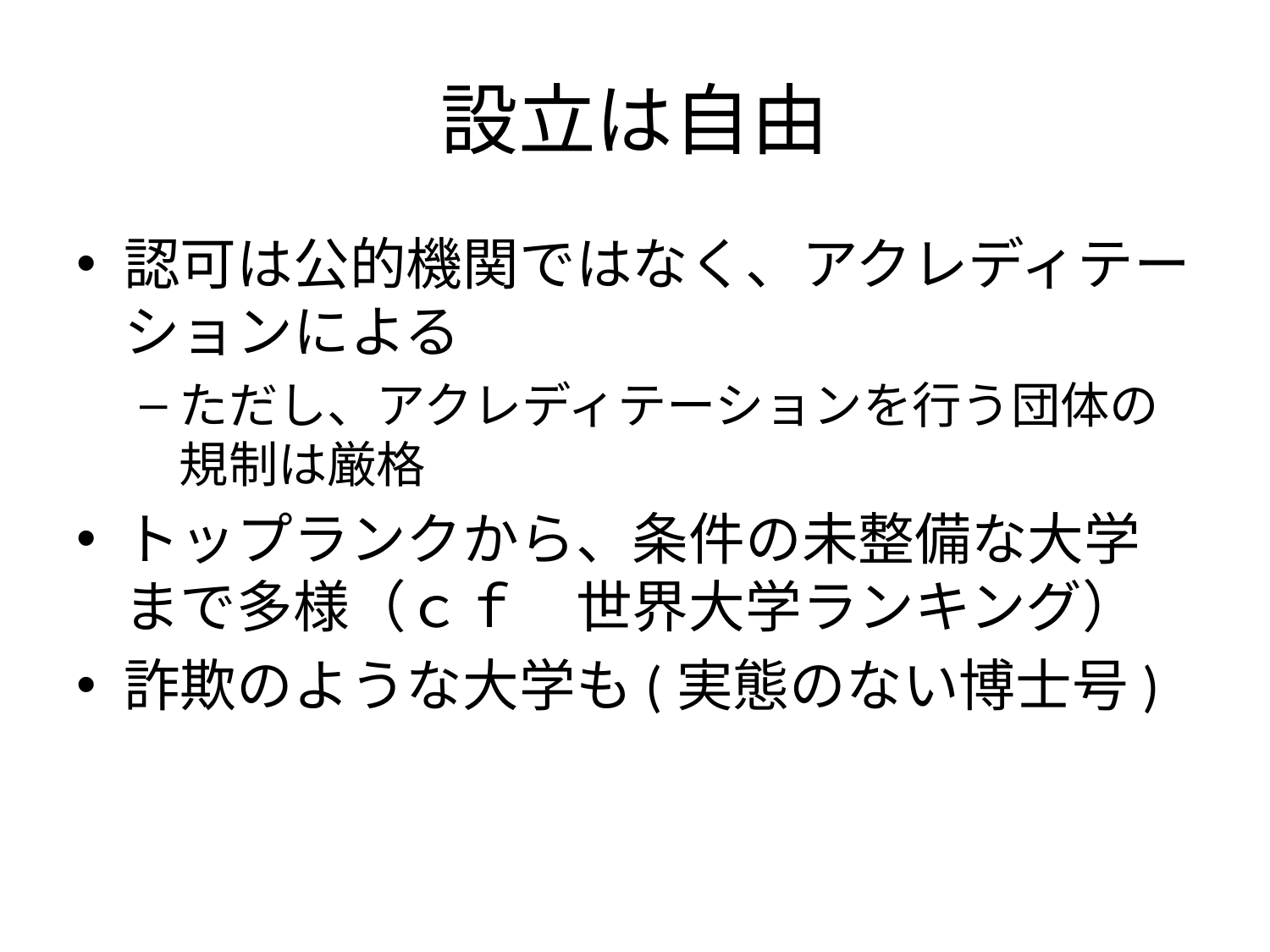

# 設立は自由
認可は公的機関ではなく、アクレディテーションによる
ただし、アクレディテーションを行う団体の規制は厳格
トップランクから、条件の未整備な大学まで多様（ｃｆ　世界大学ランキング）
詐欺のような大学も(実態のない博士号)